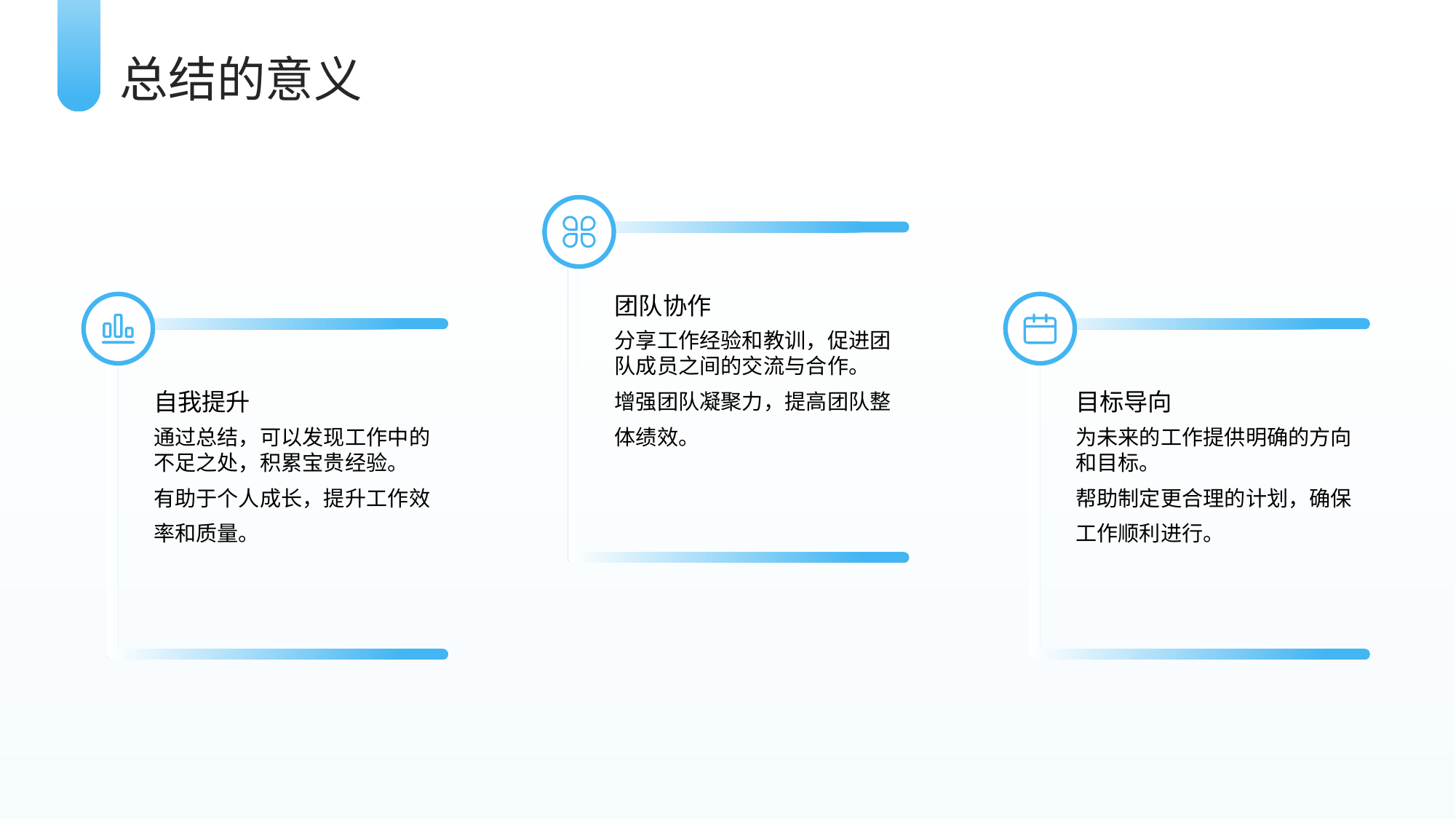

总结的意义

团队协作

分享工作经验和教训，促进团队成员之间的交流与合作。
增强团队凝聚力，提高团队整体绩效。
自我提升
目标导向
通过总结，可以发现工作中的不足之处，积累宝贵经验。
有助于个人成长，提升工作效率和质量。
为未来的工作提供明确的方向和目标。
帮助制定更合理的计划，确保工作顺利进行。